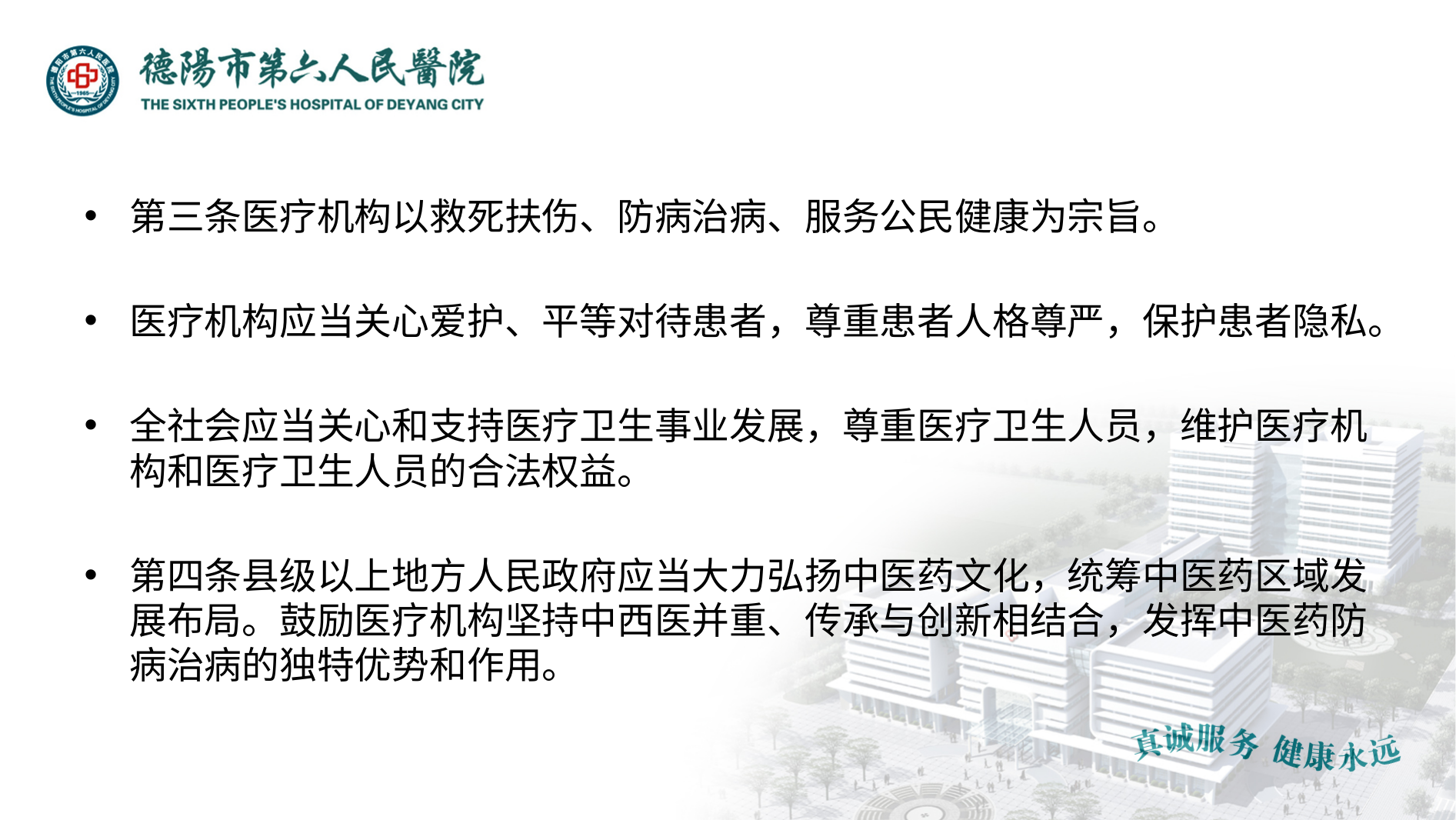

#
第三条医疗机构以救死扶伤、防病治病、服务公民健康为宗旨。

医疗机构应当关心爱护、平等对待患者，尊重患者人格尊严，保护患者隐私。

全社会应当关心和支持医疗卫生事业发展，尊重医疗卫生人员，维护医疗机构和医疗卫生人员的合法权益。

第四条县级以上地方人民政府应当大力弘扬中医药文化，统筹中医药区域发展布局。鼓励医疗机构坚持中西医并重、传承与创新相结合，发挥中医药防病治病的独特优势和作用。